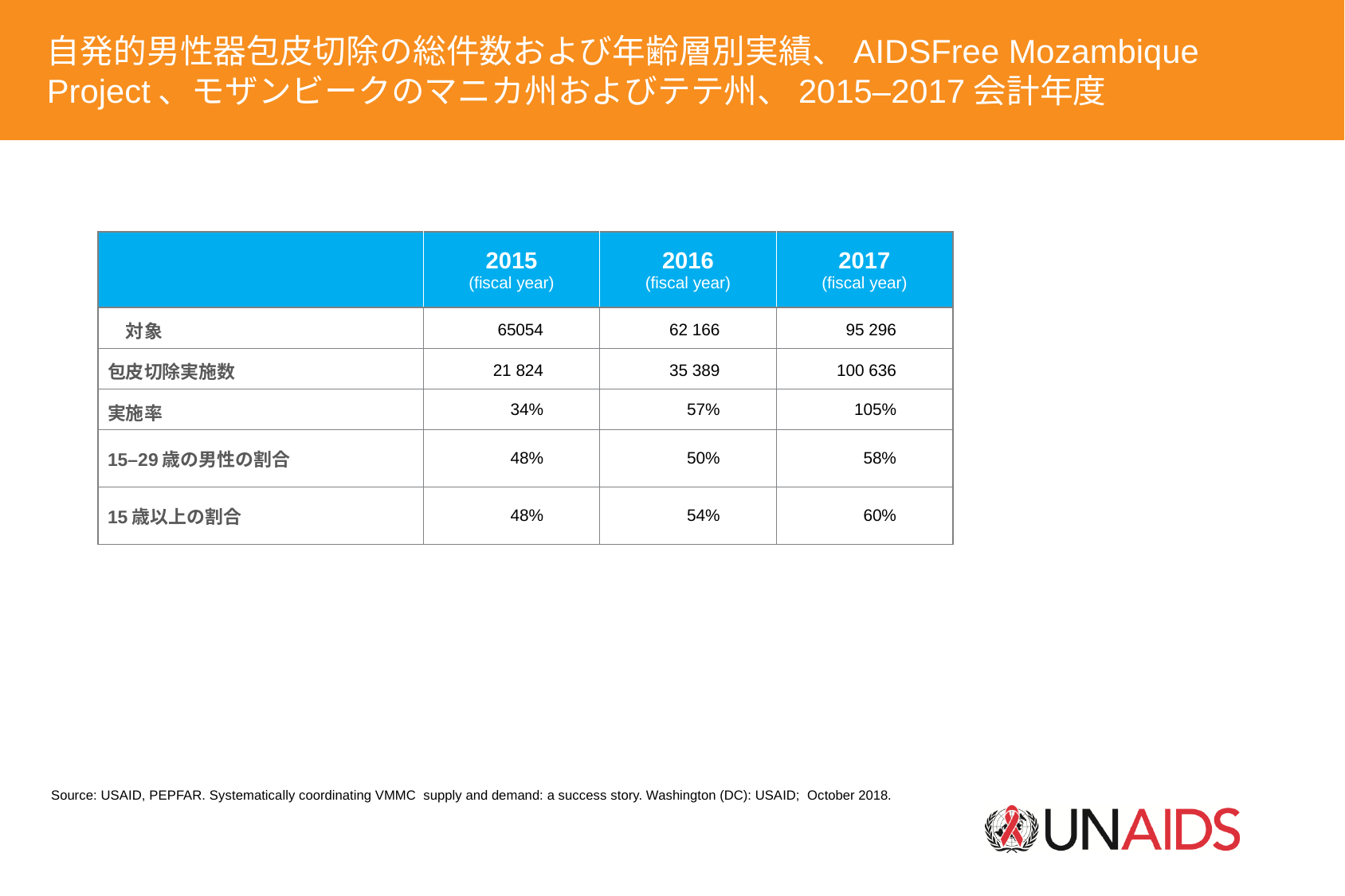

自発的男性器包皮切除の総件数および年齢層別実績、AIDSFree Mozambique Project、モザンビークのマニカ州およびテテ州、2015–2017会計年度
Source: USAID, PEPFAR. Systematically coordinating VMMC  supply and demand: a success story. Washington (DC): USAID;  October 2018.
|  | 2015 (fiscal year) | 2016 (fiscal year) | 2017 (fiscal year) |
| --- | --- | --- | --- |
| 対象 | 65054 | 62 166 | 95 296 |
| 包皮切除実施数 | 21 824 | 35 389 | 100 636 |
| 実施率 | 34% | 57% | 105% |
| 15–29歳の男性の割合 | 48% | 50% | 58% |
| 15歳以上の割合 | 48% | 54% | 60% |